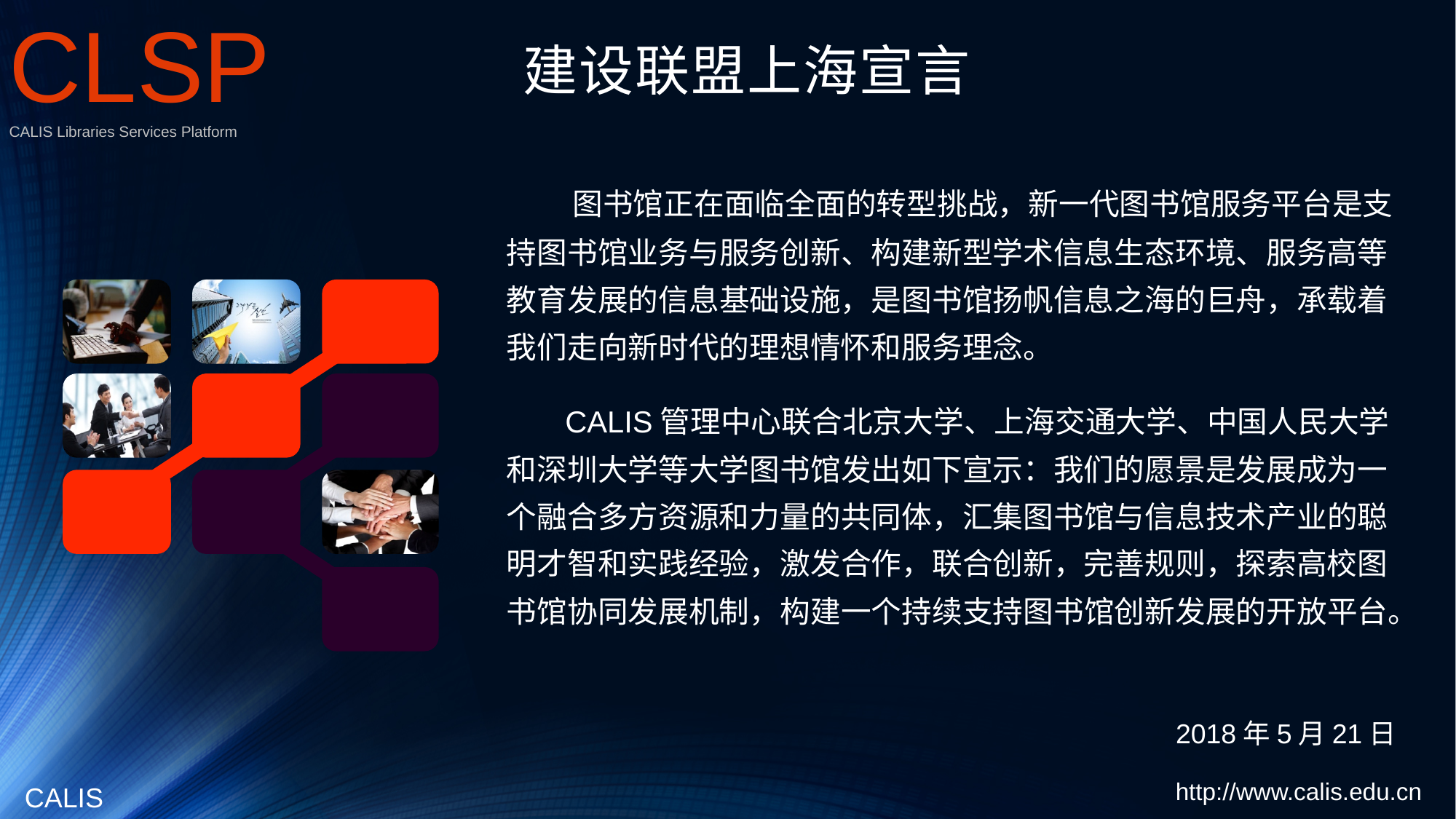

CLSP
CALIS Libraries Services Platform
# 建设联盟上海宣言
       图书馆正在面临全面的转型挑战，新一代图书馆服务平台是支持图书馆业务与服务创新、构建新型学术信息生态环境、服务高等教育发展的信息基础设施，是图书馆扬帆信息之海的巨舟，承载着我们走向新时代的理想情怀和服务理念。
       CALIS管理中心联合北京大学、上海交通大学、中国人民大学和深圳大学等大学图书馆发出如下宣示：我们的愿景是发展成为一个融合多方资源和力量的共同体，汇集图书馆与信息技术产业的聪明才智和实践经验，激发合作，联合创新，完善规则，探索高校图书馆协同发展机制，构建一个持续支持图书馆创新发展的开放平台。

2018年5月21日

http://www.calis.edu.cn
CALIS